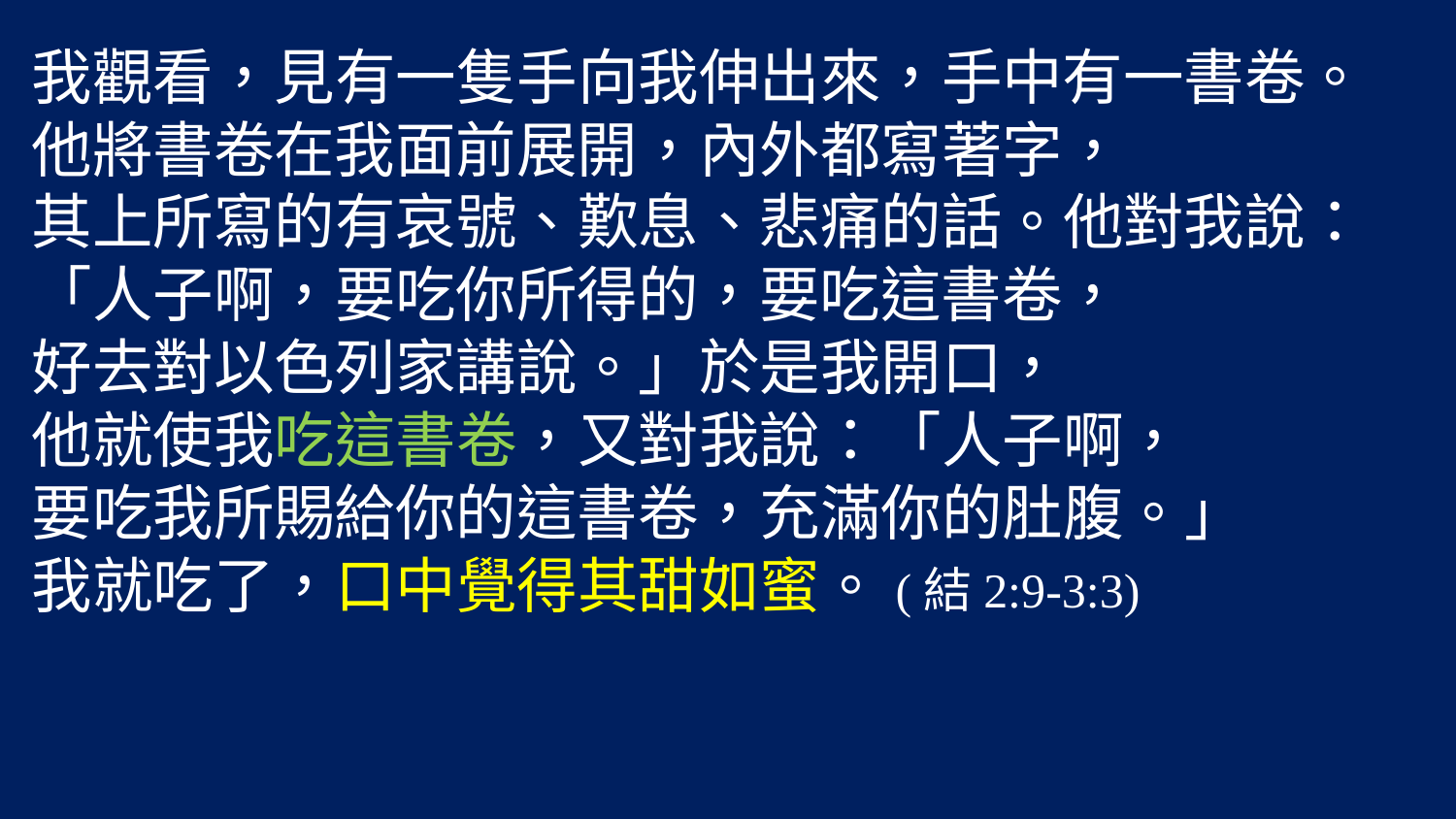

我觀看，見有一隻手向我伸出來，手中有一書卷。
他將書卷在我面前展開，內外都寫著字，
其上所寫的有哀號、歎息、悲痛的話。他對我說：「人子啊，要吃你所得的，要吃這書卷，
好去對以色列家講說。」於是我開口，
他就使我吃這書卷，又對我說：「人子啊，
要吃我所賜給你的這書卷，充滿你的肚腹。」
我就吃了，口中覺得其甜如蜜。(結2:9-3:3)